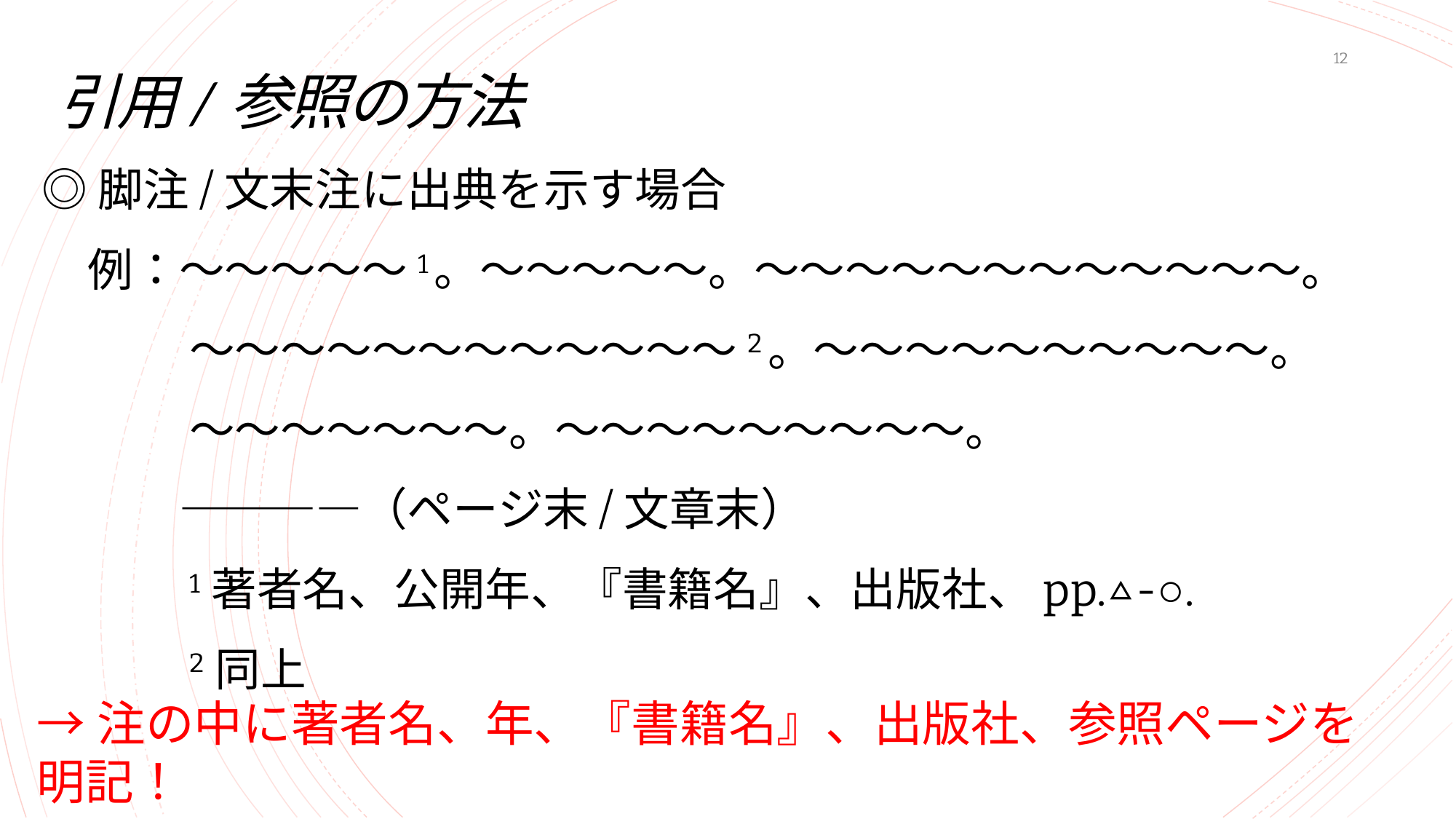

# 引用/参照の方法
12
◎脚注/文末注に出典を示す場合
　例：〜〜〜〜〜1。〜〜〜〜〜。〜〜〜〜〜〜〜〜〜〜〜〜。
　　　 〜〜〜〜〜〜〜〜〜〜〜〜2。〜〜〜〜〜〜〜〜〜〜。
　　　 〜〜〜〜〜〜〜。〜〜〜〜〜〜〜〜〜。
　　　————（ページ末/文章末）
　　　1 著者名、公開年、『書籍名』、出版社、pp.△-○.
　　　2 同上
→注の中に著者名、年、『書籍名』、出版社、参照ページを明記！